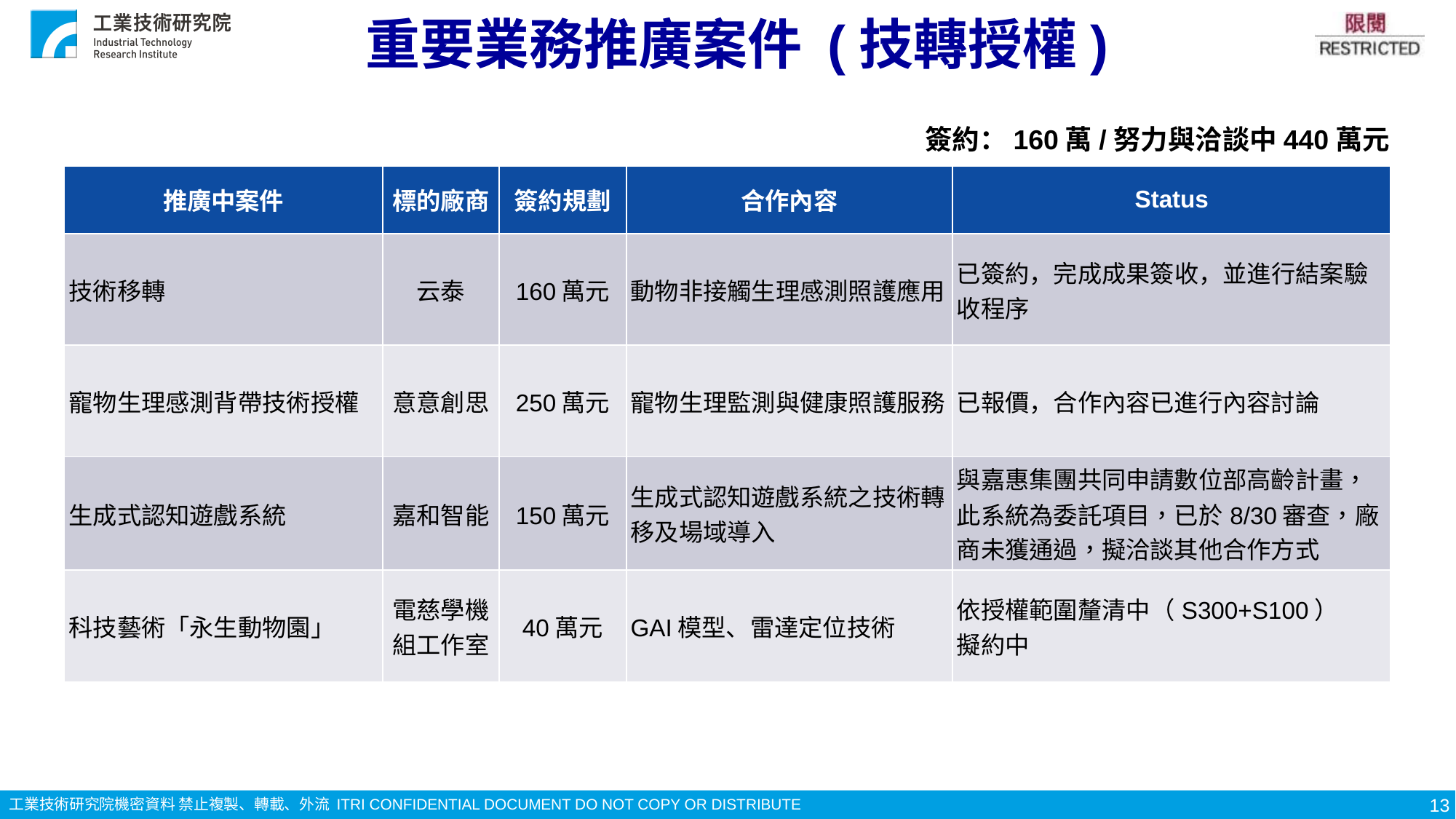

# 重要業務推廣案件 (技轉授權)
簽約：160萬/努力與洽談中440萬元
| 推廣中案件 | 標的廠商 | 簽約規劃 | 合作內容 | Status |
| --- | --- | --- | --- | --- |
| 技術移轉 | 云泰 | 160萬元 | 動物非接觸生理感測照護應用 | 已簽約，完成成果簽收，並進行結案驗收程序 |
| 寵物生理感測背帶技術授權 | 意意創思 | 250萬元 | 寵物生理監測與健康照護服務 | 已報價，合作內容已進行內容討論 |
| 生成式認知遊戲系統 | 嘉和智能 | 150萬元 | 生成式認知遊戲系統之技術轉移及場域導入 | 與嘉惠集團共同申請數位部高齡計畫，此系統為委託項目，已於8/30審查，廠商未獲通過，擬洽談其他合作方式 |
| 科技藝術「永生動物園」 | 電慈學機組工作室 | 40萬元 | GAI模型、雷達定位技術 | 依授權範圍釐清中（S300+S100） 擬約中 |
13